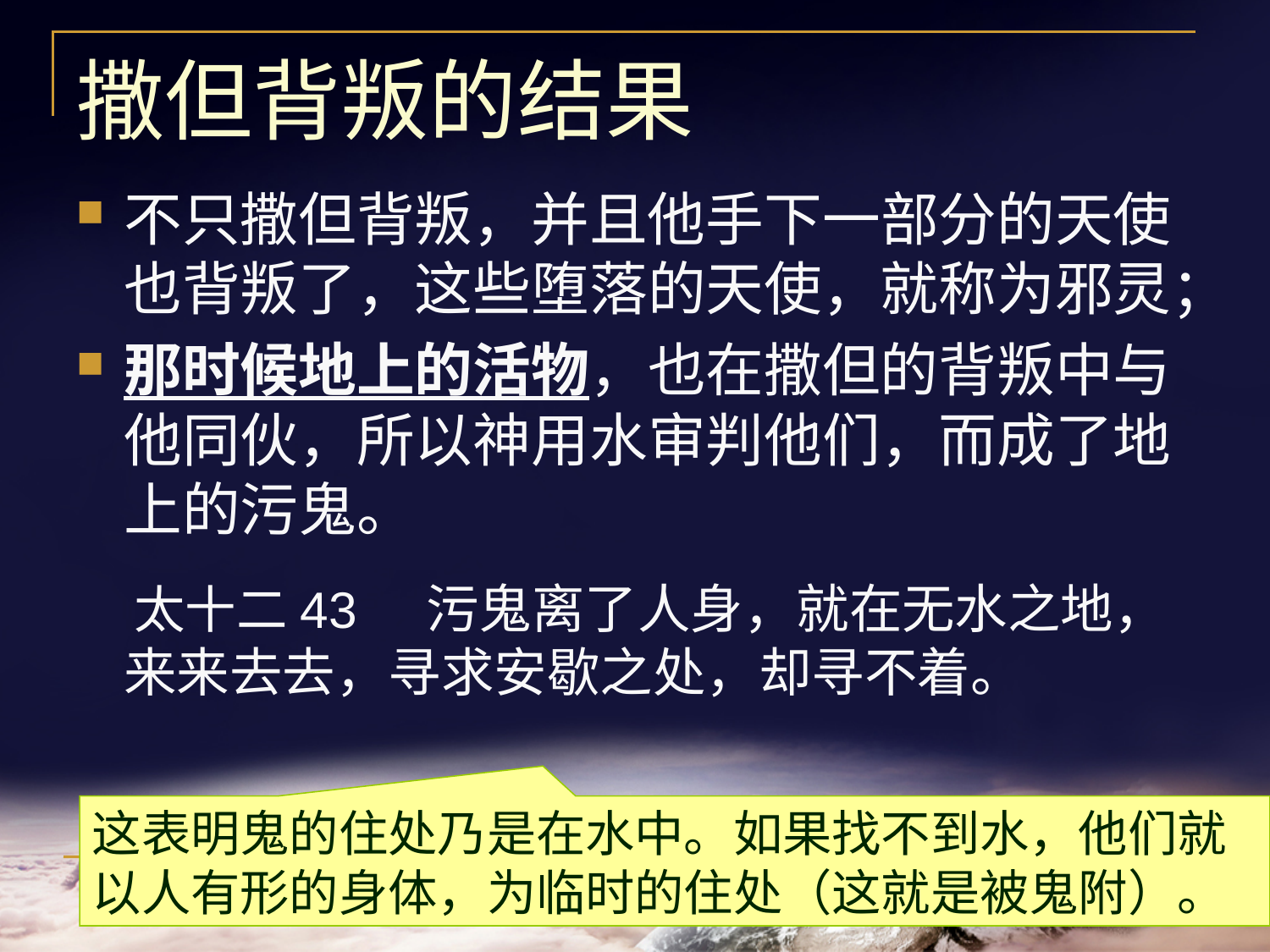

# 撒但背叛的结果
不只撒但背叛，并且他手下一部分的天使也背叛了，这些堕落的天使，就称为邪灵；
那时候地上的活物，也在撒但的背叛中与他同伙，所以神用水审判他们，而成了地上的污鬼。

    太十二43    污鬼离了人身，就在无水之地，来来去去，寻求安歇之处，却寻不着。

这表明鬼的住处乃是在水中。如果找不到水，他们就以人有形的身体，为临时的住处（这就是被鬼附）。